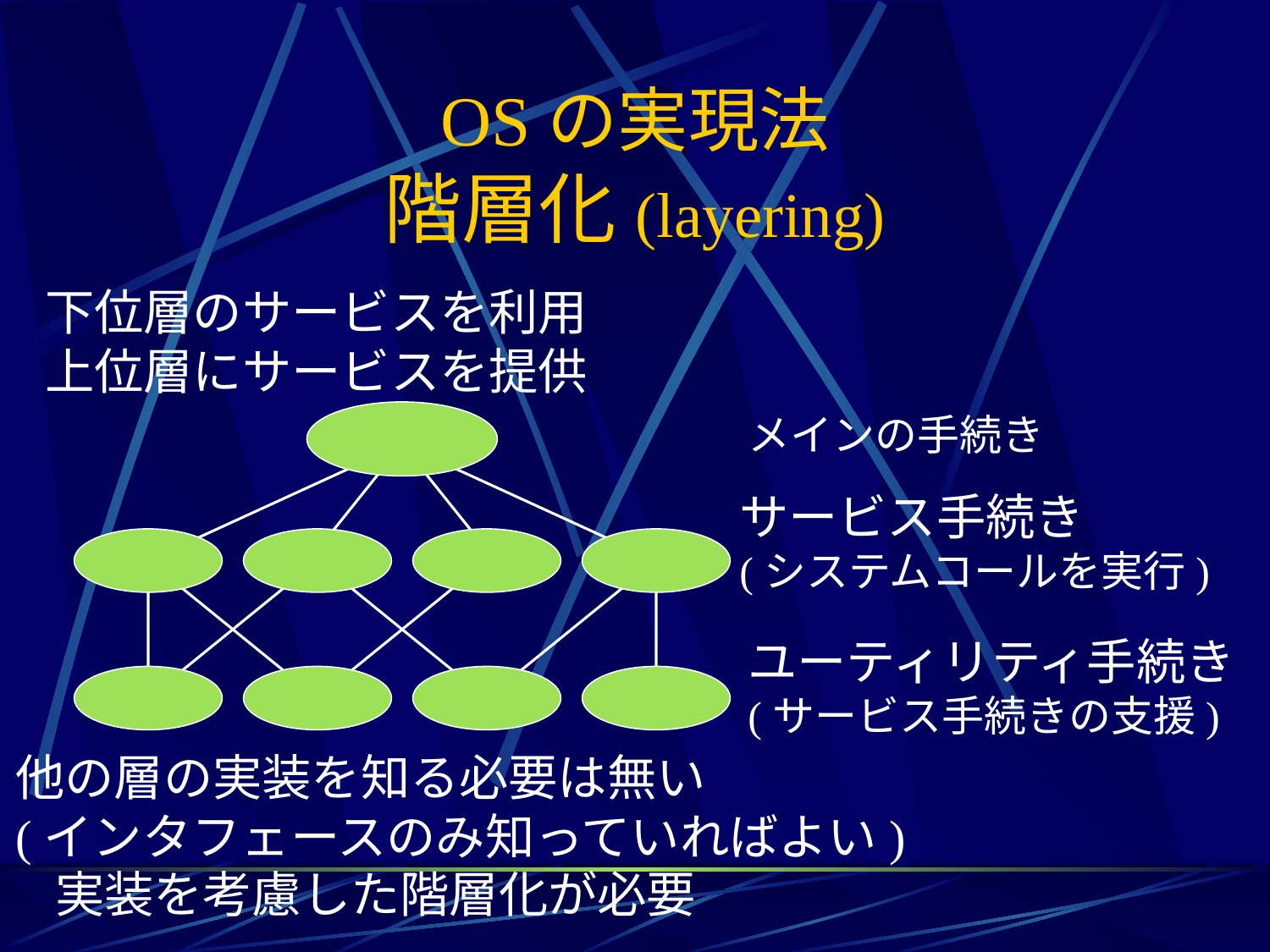

# OSの実現法 階層化(layering)
下位層のサービスを利用
上位層にサービスを提供

メインの手続き

サービス手続き
(システムコールを実行)

ユーティリティ手続き
(サービス手続きの支援)

他の層の実装を知る必要は無い
(インタフェースのみ知っていればよい)
実装を考慮した階層化が必要